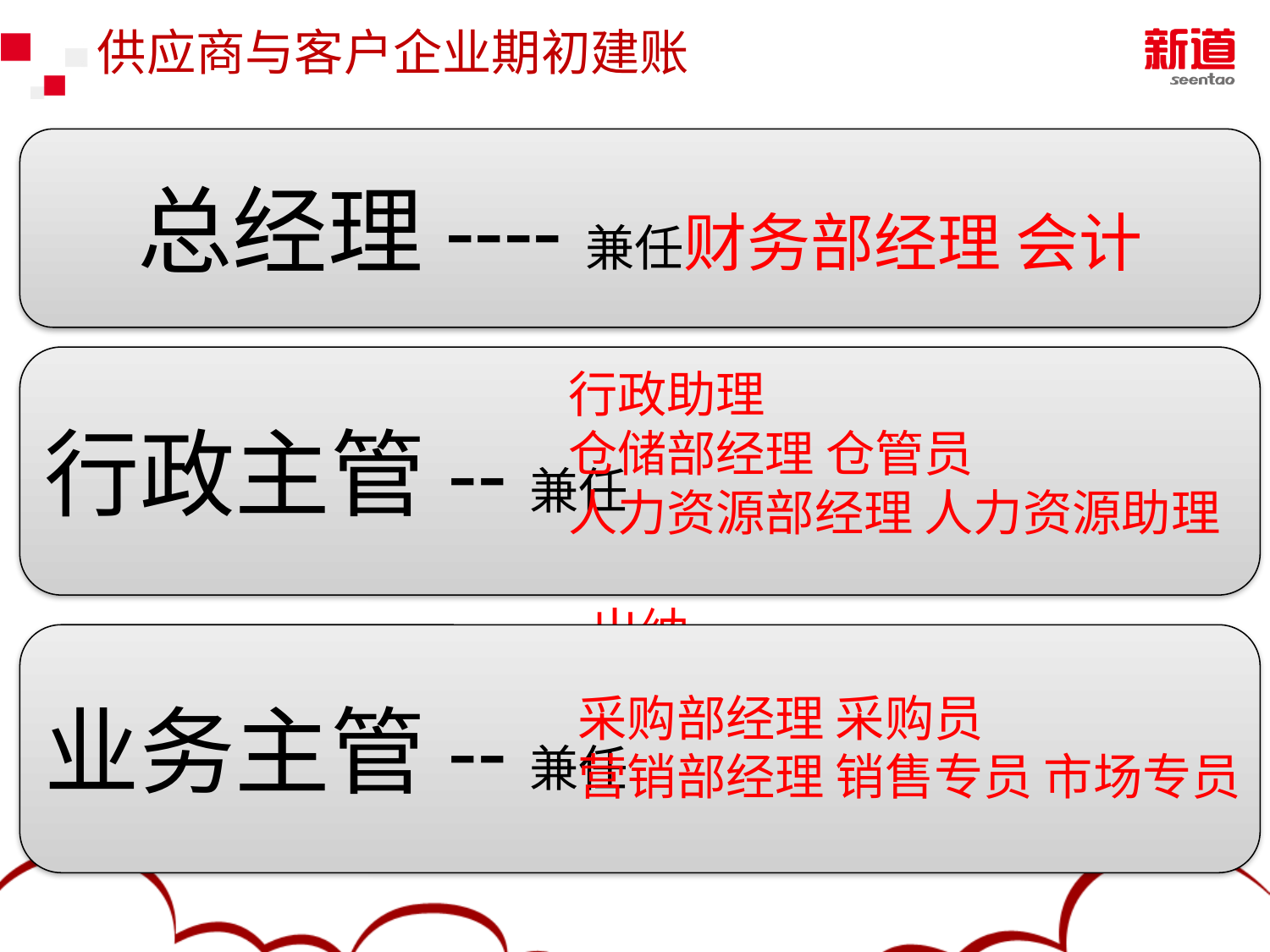

# 供应商与客户企业期初建账
总经理----兼任财务部经理 会计
行政主管--兼任
行政助理
仓储部经理 仓管员
人力资源部经理 人力资源助理
 出纳
业务主管--兼任
采购部经理 采购员
营销部经理 销售专员 市场专员